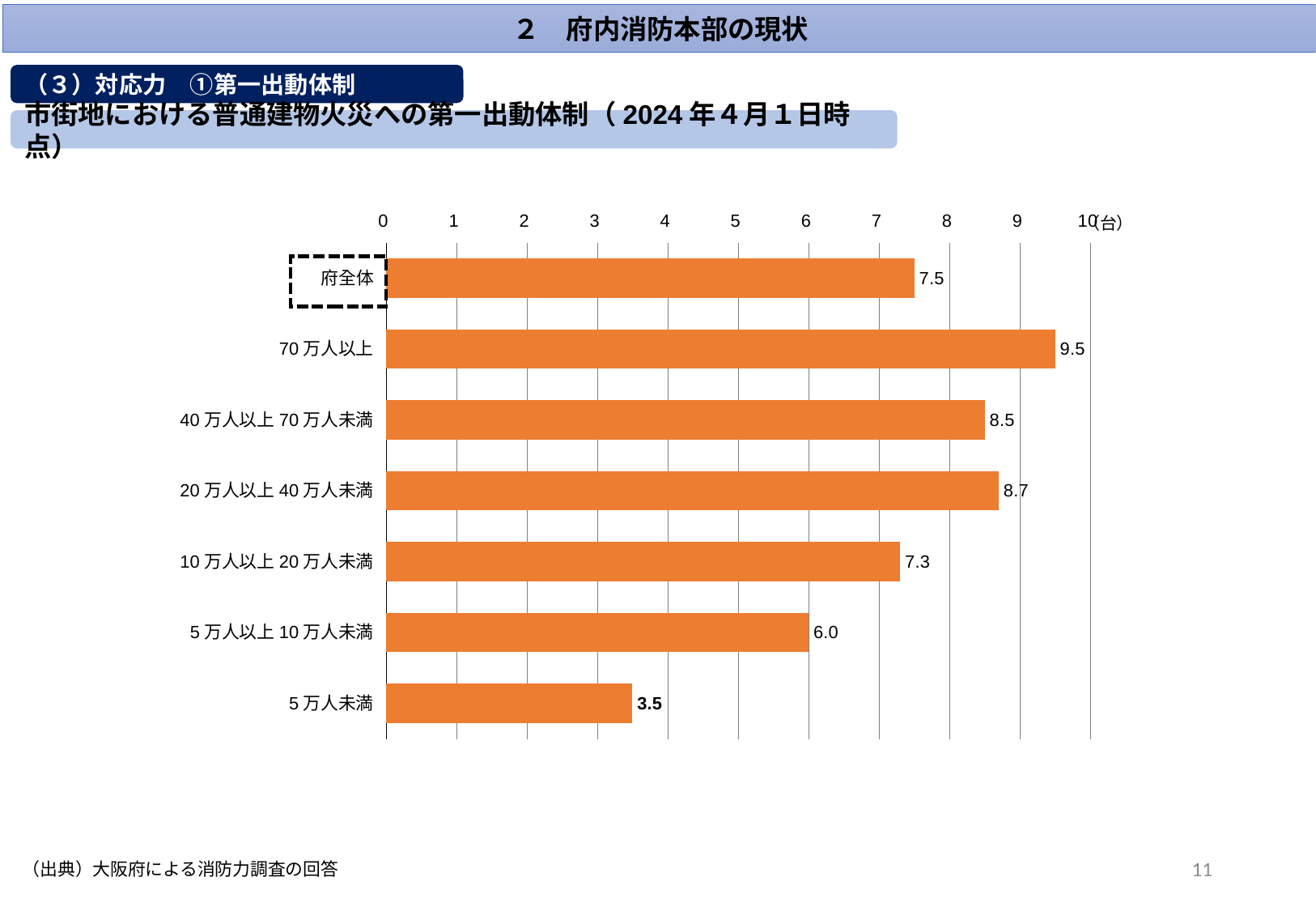

２　府内消防本部の現状
（３）対応力　①第一出動体制
市街地における普通建物火災への第一出動体制（2024年４月１日時点）

### Chart

| Category |  |
|---|---|
| 府全体 | 7.5 |
| 70万人以上 | 9.5 |
| 40万人以上70万人未満 | 8.5 |
| 20万人以上40万人未満 | 8.7 |
| 10万人以上20万人未満 | 7.3 |
| 5万人以上10万人未満 | 6.0 |
| 5万人未満 | 3.5 |
11
（出典）大阪府による消防力調査の回答